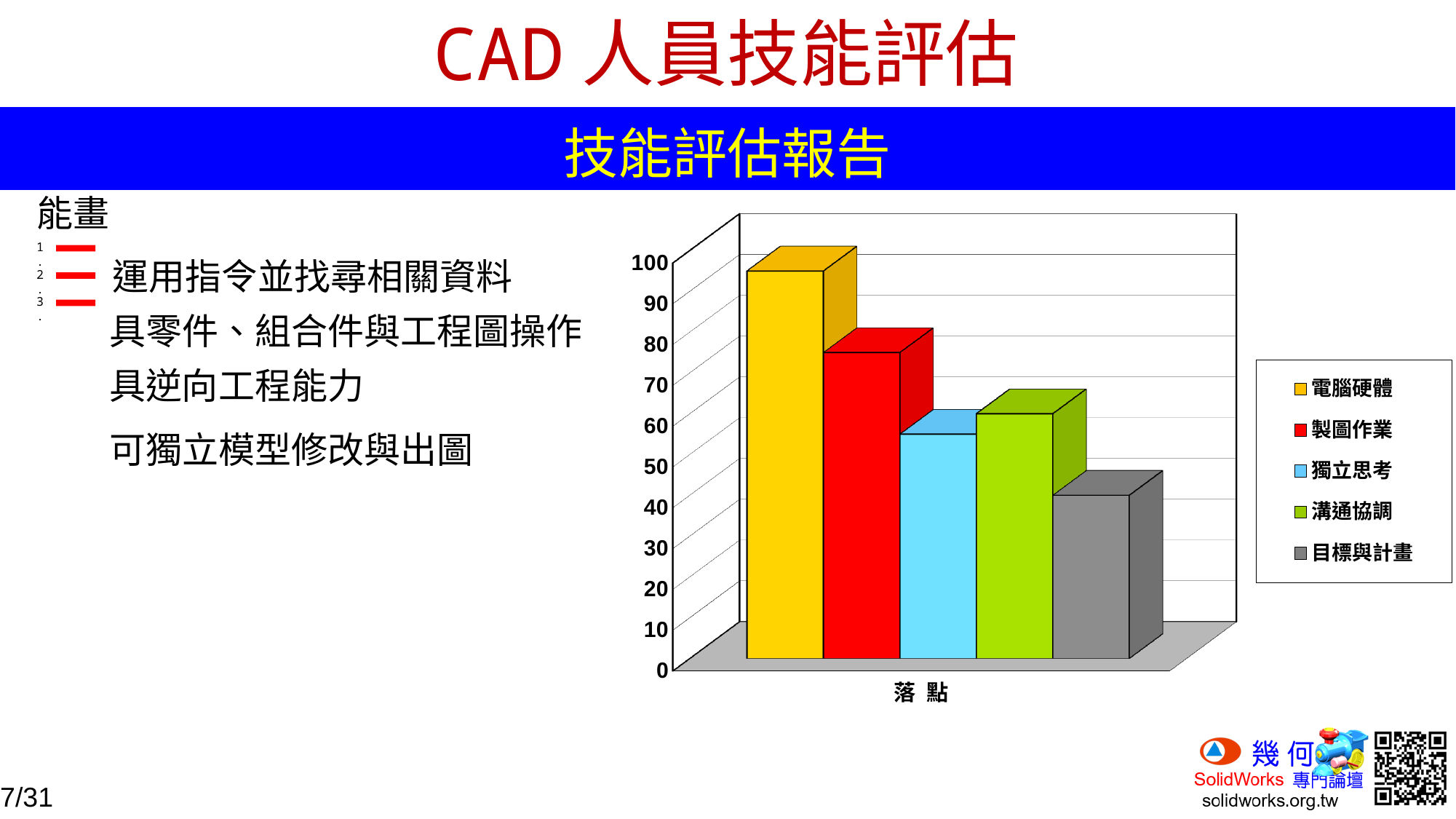

技能評估報告
能畫

[unsupported chart]

1.

運用指令並找尋相關資料
2.

3.

具零件、組合件與工程圖操作
具逆向工程能力
可獨立模型修改與出圖